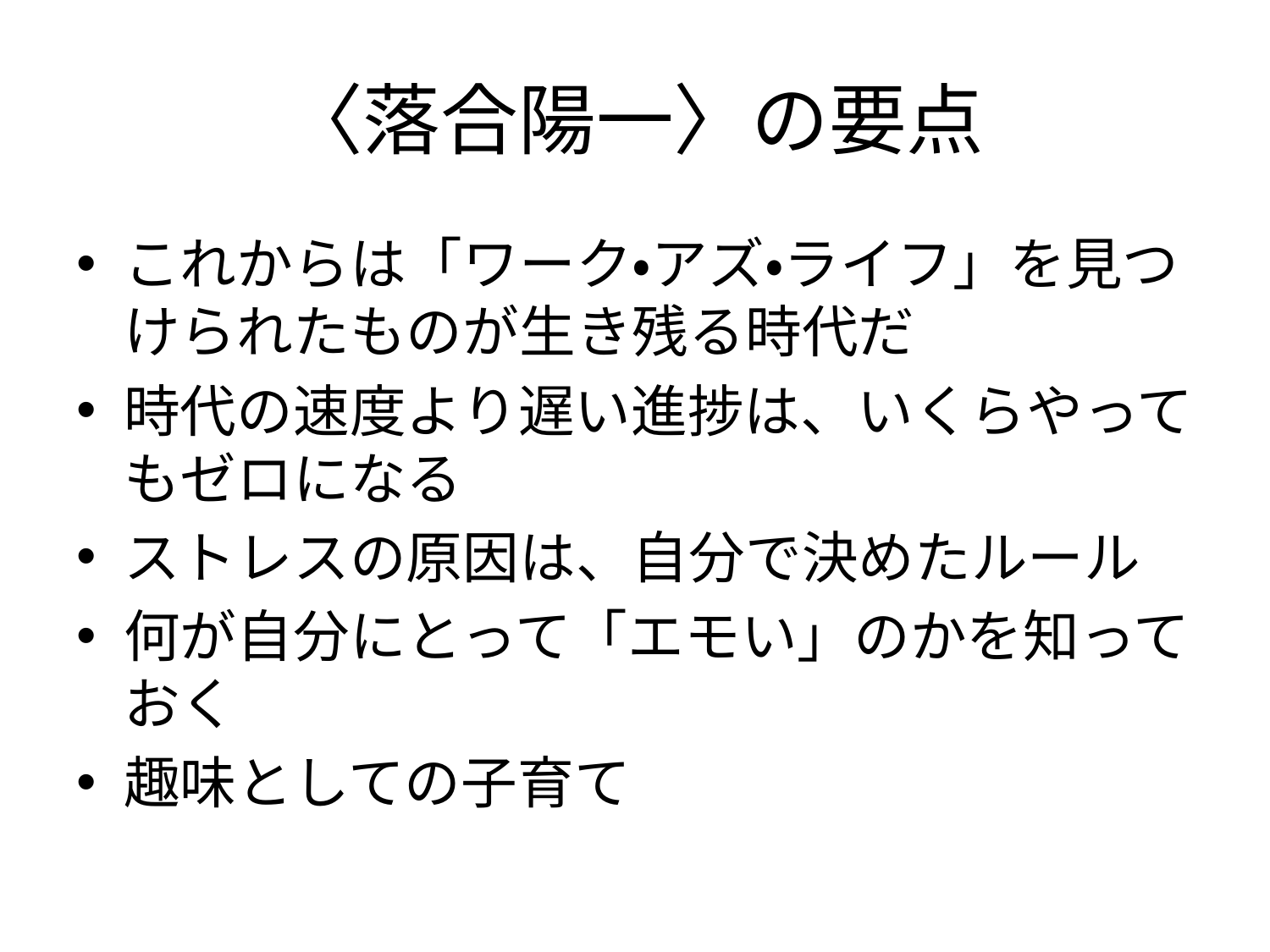

# 〈落合陽一〉の要点
これからは「ワーク・アズ・ライフ」を見つけられたものが生き残る時代だ
時代の速度より遅い進捗は、いくらやってもゼロになる
ストレスの原因は、自分で決めたルール
何が自分にとって「エモい」のかを知っておく
趣味としての子育て